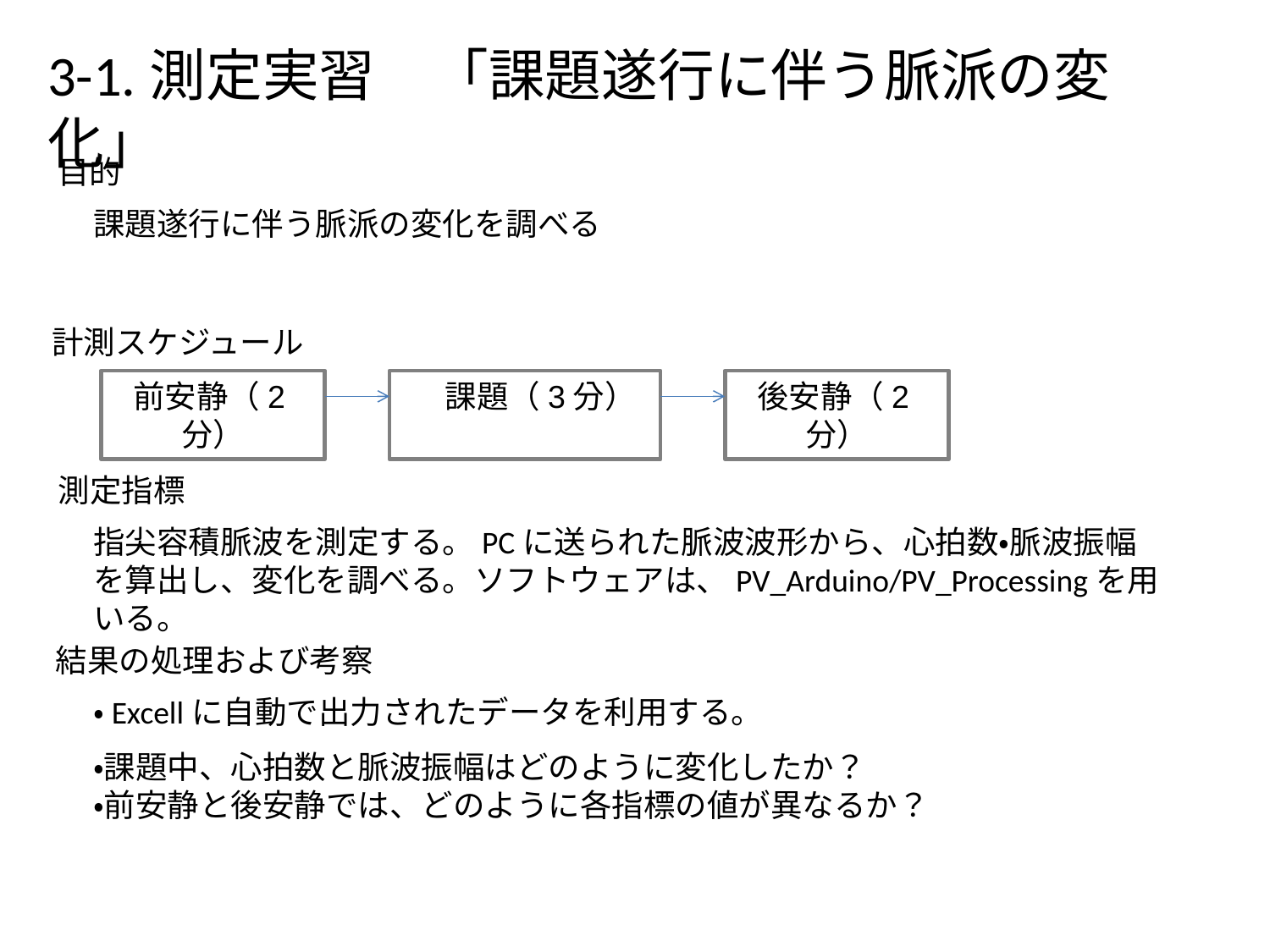

3-1.測定実習　「課題遂行に伴う脈派の変化」
目的
課題遂行に伴う脈派の変化を調べる
計測スケジュール
前安静（2分）
　課題（3分）
後安静（2分）
測定指標
指尖容積脈波を測定する。PCに送られた脈波波形から、心拍数・脈波振幅を算出し、変化を調べる。ソフトウェアは、PV_Arduino/PV_Processingを用いる。
結果の処理および考察
・Excellに自動で出力されたデータを利用する。

・課題中、心拍数と脈波振幅はどのように変化したか？
・前安静と後安静では、どのように各指標の値が異なるか？